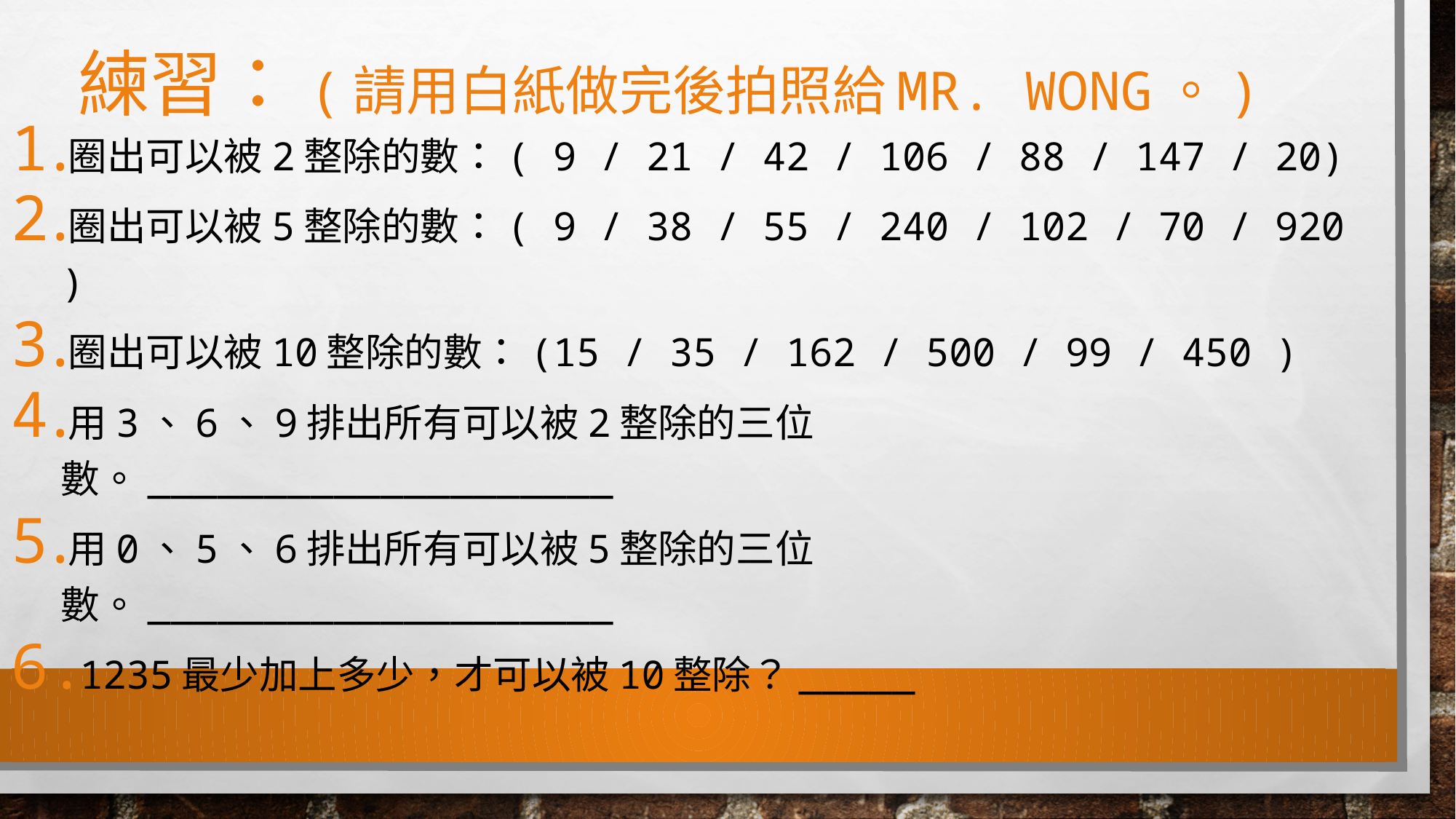

# 練習：(請用白紙做完後拍照給mr. wong。)
圈出可以被2整除的數：( 9 / 21 / 42 / 106 / 88 / 147 / 20)
圈出可以被5整除的數：( 9 / 38 / 55 / 240 / 102 / 70 / 920 )
圈出可以被10整除的數：(15 / 35 / 162 / 500 / 99 / 450 )
用3、6、9排出所有可以被2整除的三位數。____________________
用0、5、6排出所有可以被5整除的三位數。____________________
1235最少加上多少，才可以被10整除？_____